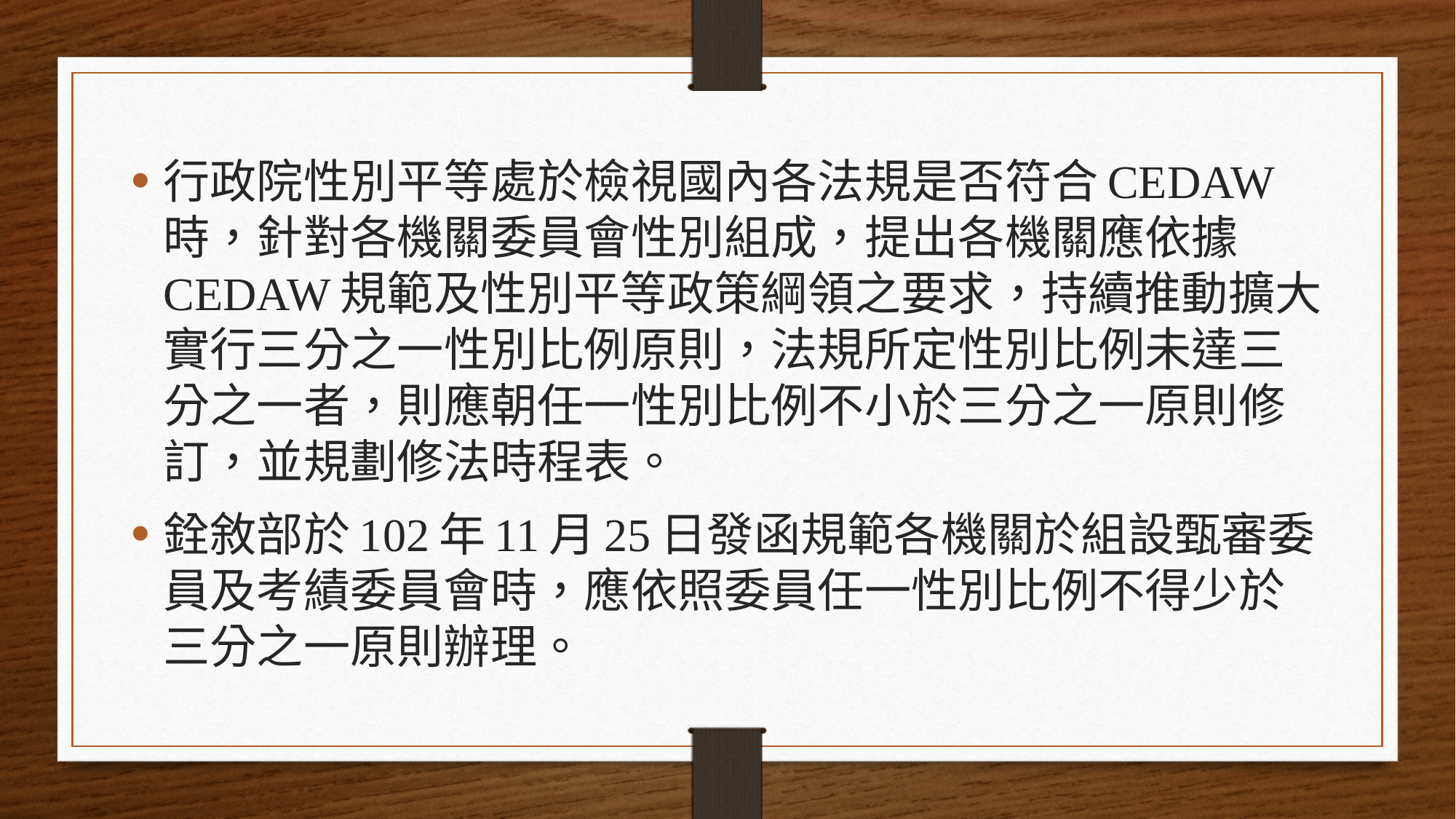

行政院性別平等處於檢視國內各法規是否符合CEDAW時，針對各機關委員會性別組成，提出各機關應依據CEDAW規範及性別平等政策綱領之要求，持續推動擴大實行三分之一性別比例原則，法規所定性別比例未達三分之一者，則應朝任一性別比例不小於三分之一原則修訂，並規劃修法時程表。
銓敘部於102年11月25日發函規範各機關於組設甄審委員及考績委員會時，應依照委員任一性別比例不得少於三分之一原則辦理。